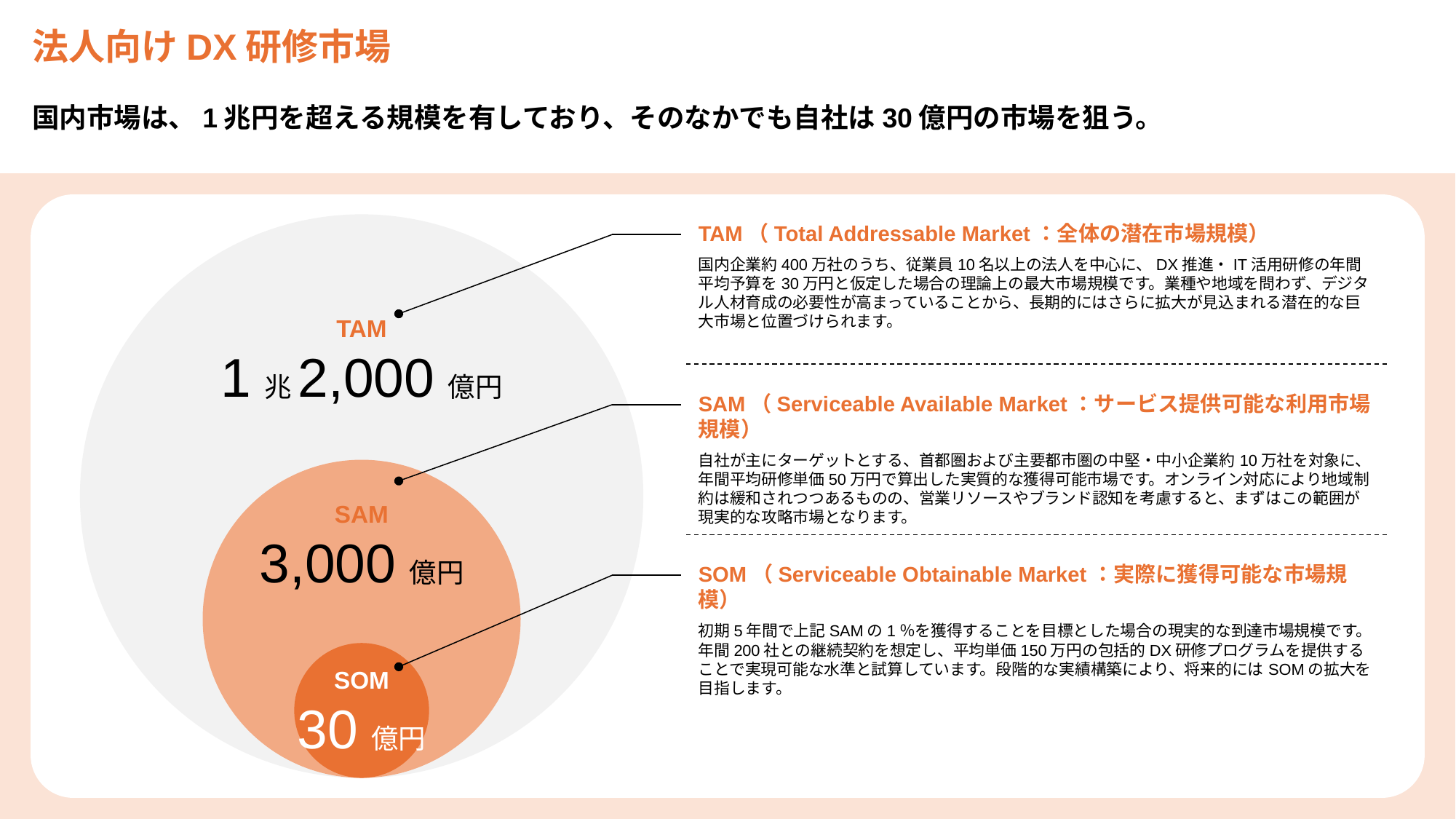

法人向けDX研修市場
国内市場は、1兆円を超える規模を有しており、そのなかでも自社は30億円の市場を狙う。

TAM
1兆2,000億円
SAM
3,000億円
SOM
30億円
TAM（Total Addressable Market：全体の潜在市場規模）
国内企業約400万社のうち、従業員10名以上の法人を中心に、DX推進・IT活用研修の年間平均予算を30万円と仮定した場合の理論上の最大市場規模です。業種や地域を問わず、デジタル人材育成の必要性が高まっていることから、長期的にはさらに拡大が見込まれる潜在的な巨大市場と位置づけられます。
SAM（Serviceable Available Market：サービス提供可能な利用市場規模）
自社が主にターゲットとする、首都圏および主要都市圏の中堅・中小企業約10万社を対象に、年間平均研修単価50万円で算出した実質的な獲得可能市場です。オンライン対応により地域制約は緩和されつつあるものの、営業リソースやブランド認知を考慮すると、まずはこの範囲が現実的な攻略市場となります。
SOM（Serviceable Obtainable Market：実際に獲得可能な市場規模）
初期5年間で上記SAMの1％を獲得することを目標とした場合の現実的な到達市場規模です。年間200社との継続契約を想定し、平均単価150万円の包括的DX研修プログラムを提供することで実現可能な水準と試算しています。段階的な実績構築により、将来的にはSOMの拡大を目指します。